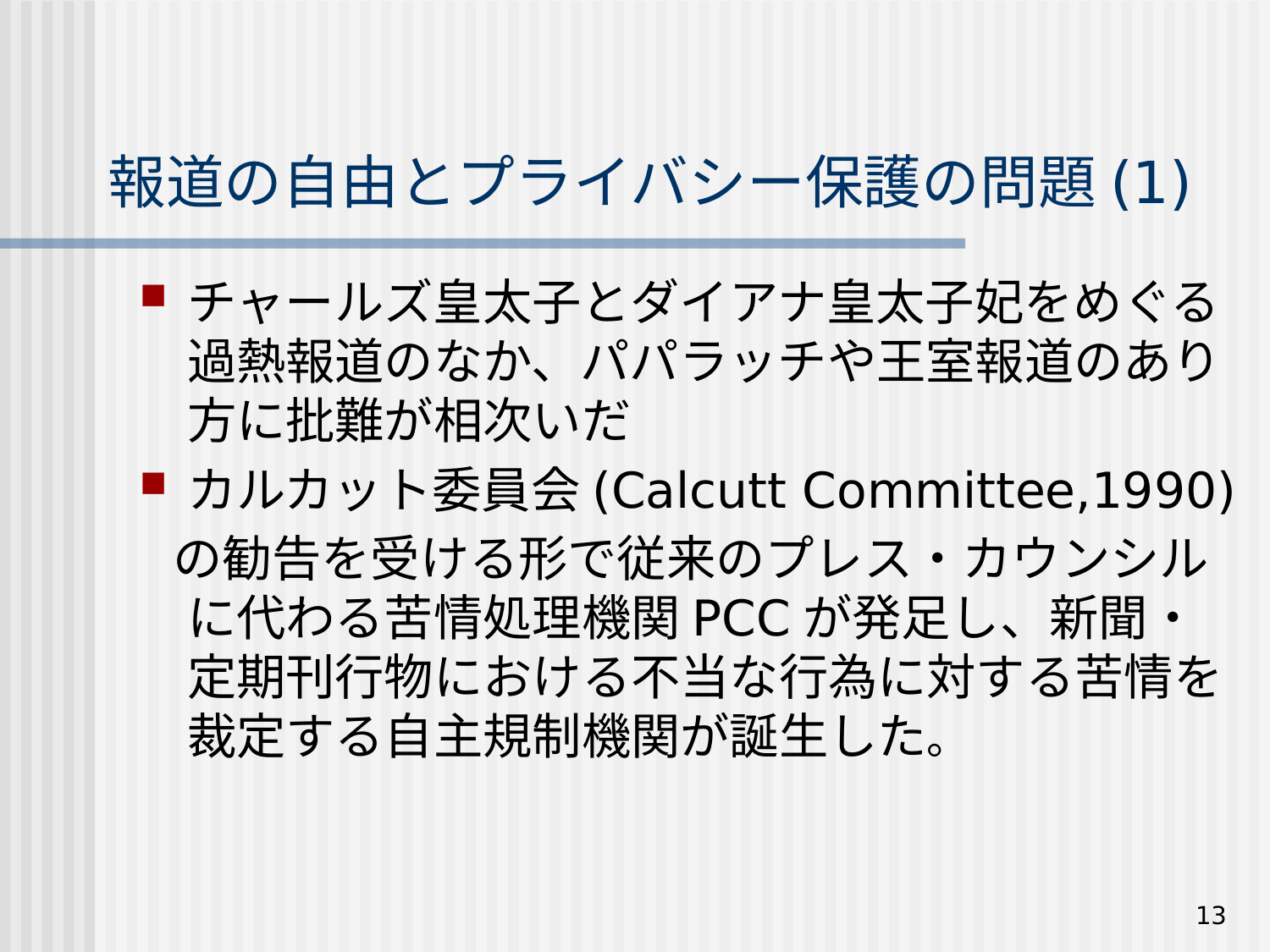

# 報道の自由とプライバシー保護の問題(1)
チャールズ皇太子とダイアナ皇太子妃をめぐる過熱報道のなか、パパラッチや王室報道のあり方に批難が相次いだ
カルカット委員会(Calcutt Committee,1990)
  の勧告を受ける形で従来のプレス・カウンシルに代わる苦情処理機関PCCが発足し、新聞・定期刊行物における不当な行為に対する苦情を裁定する自主規制機関が誕生した。
13